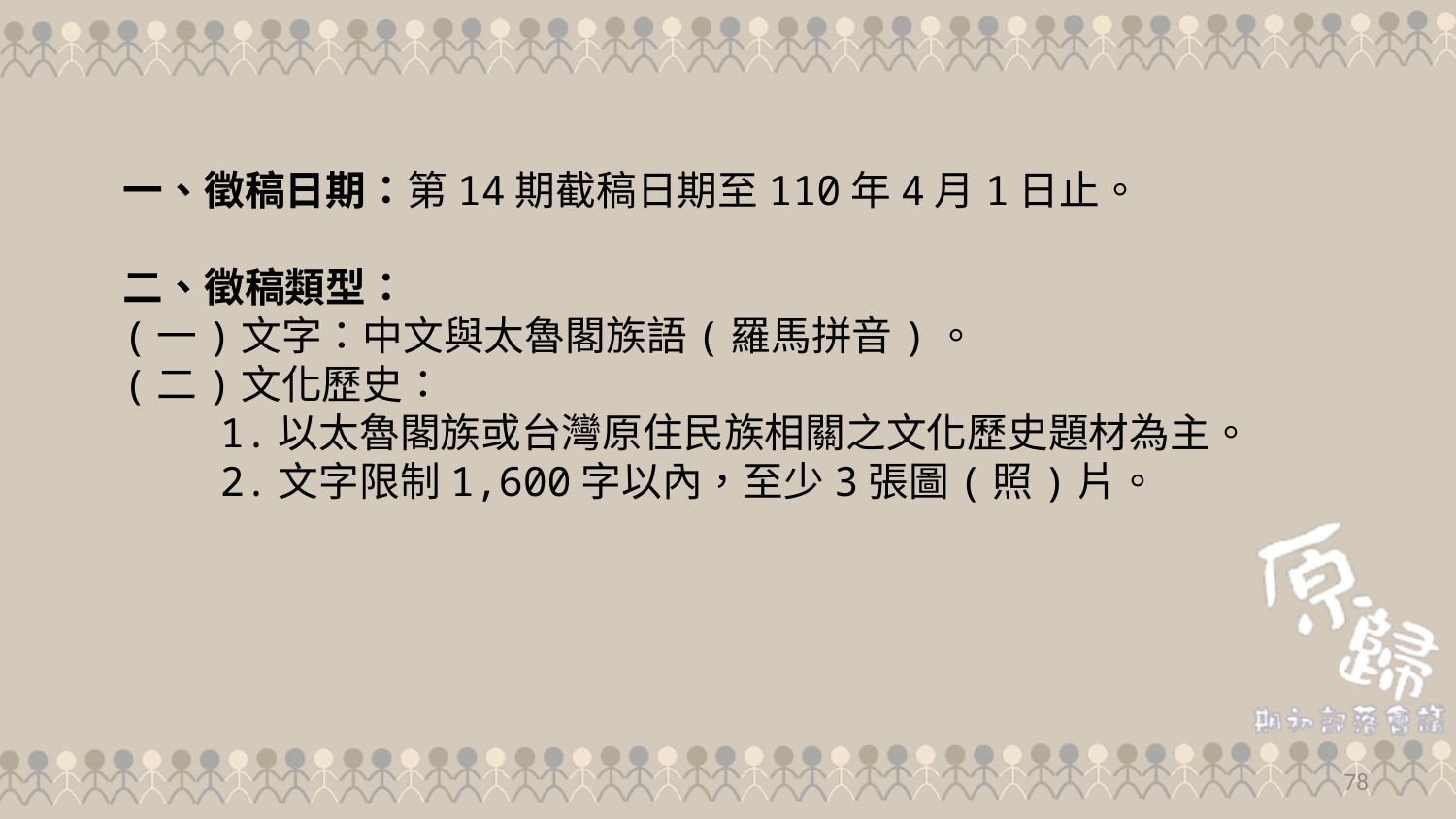

一、徵稿日期：第14期截稿日期至110年4月1日止。

二、徵稿類型：
(一)文字：中文與太魯閣族語(羅馬拼音)。
(二)文化歷史：
    1.以太魯閣族或台灣原住民族相關之文化歷史題材為主。
    2.文字限制1,600字以內，至少3張圖(照)片。

78